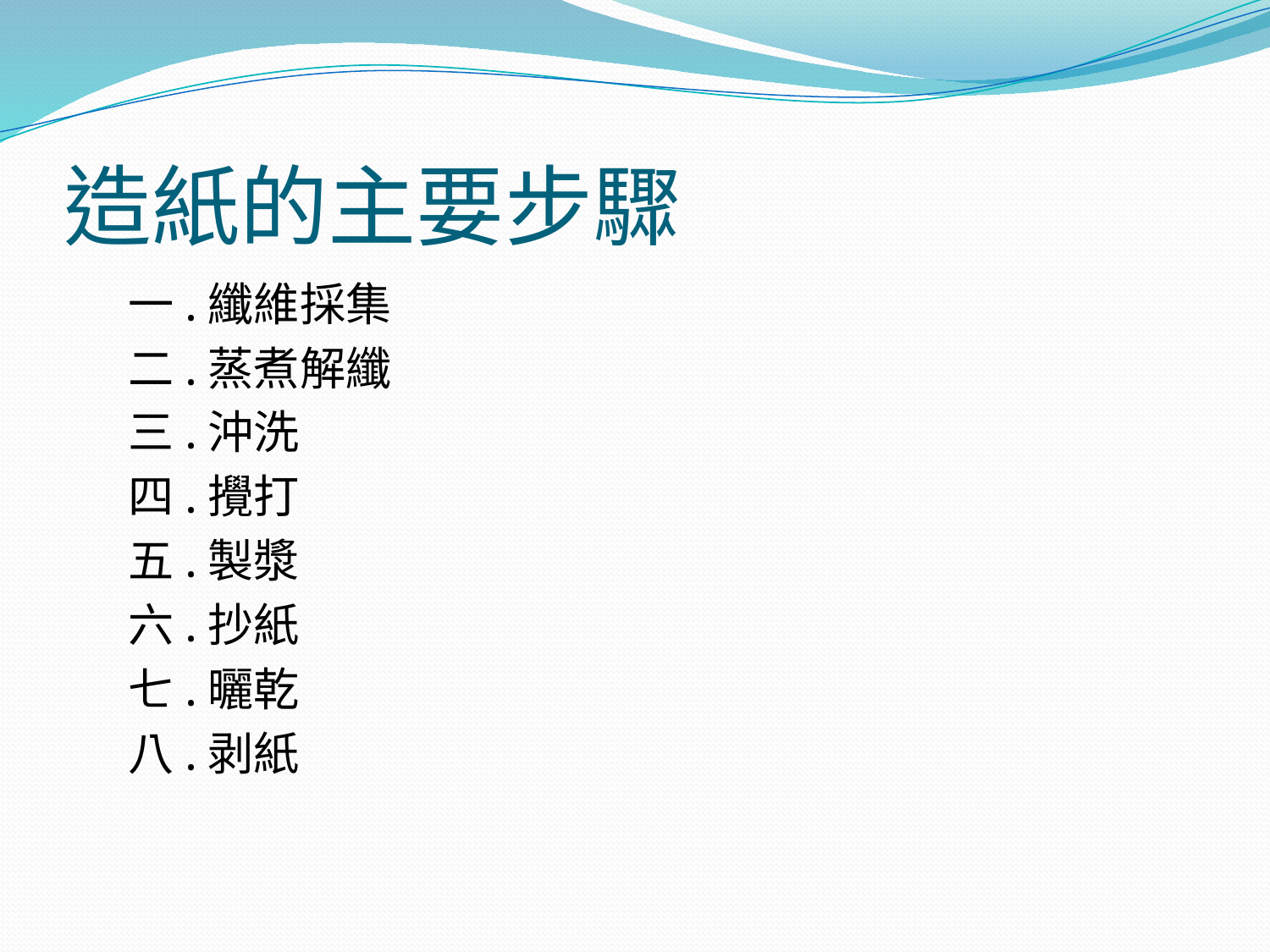

# 造紙的主要步驟
    一.纖維採集
    二.蒸煮解纖
    三.沖洗
    四.攪打
    五.製漿
    六.抄紙
    七.曬乾
    八.剥紙